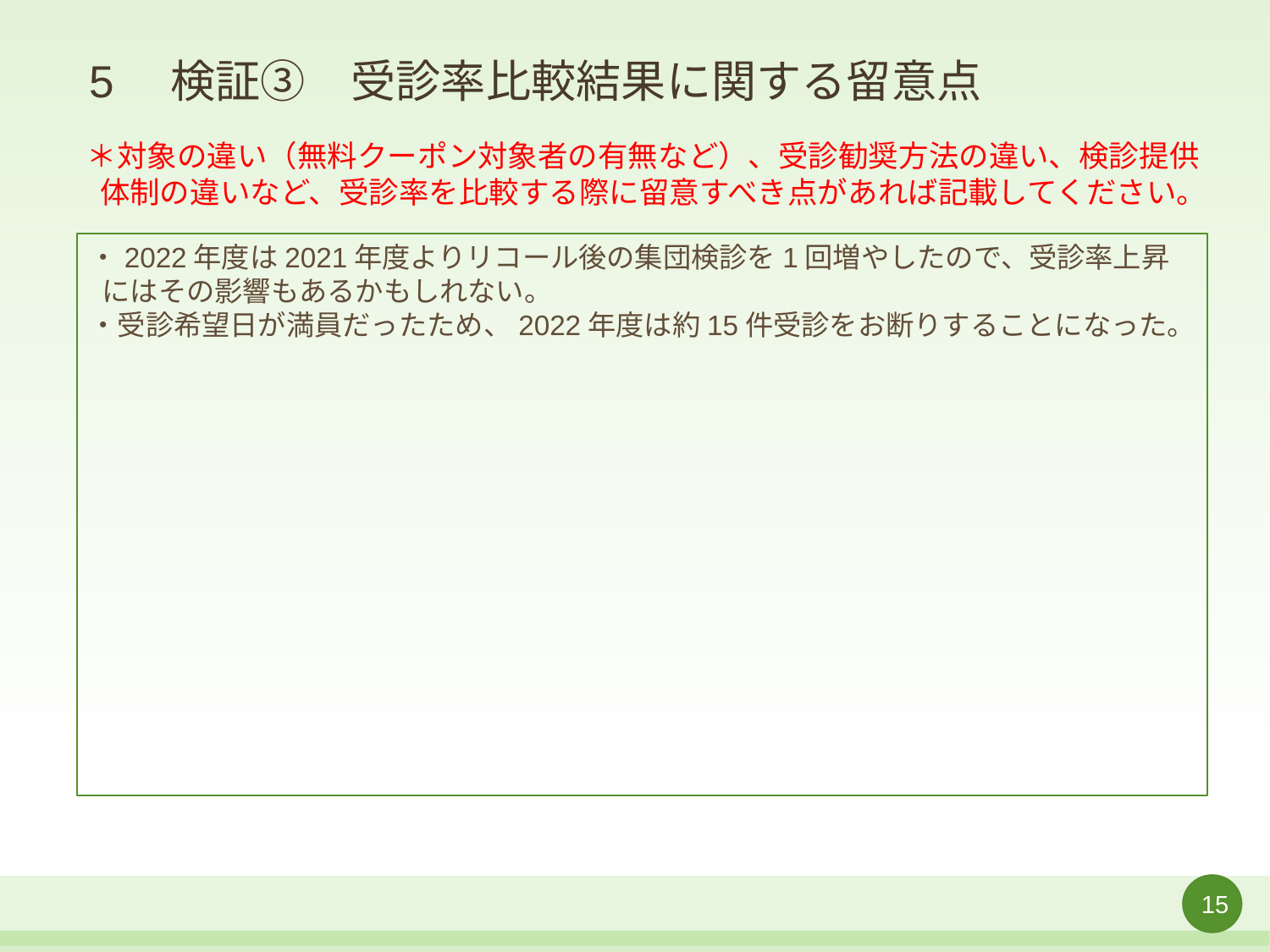

# 5　検証③　受診率比較結果に関する留意点
＊対象の違い（無料クーポン対象者の有無など）、受診勧奨方法の違い、検診提供体制の違いなど、受診率を比較する際に留意すべき点があれば記載してください。

・2022年度は2021年度よりリコール後の集団検診を1回増やしたので、受診率上昇にはその影響もあるかもしれない。
・受診希望日が満員だったため、2022年度は約15件受診をお断りすることになった。

15